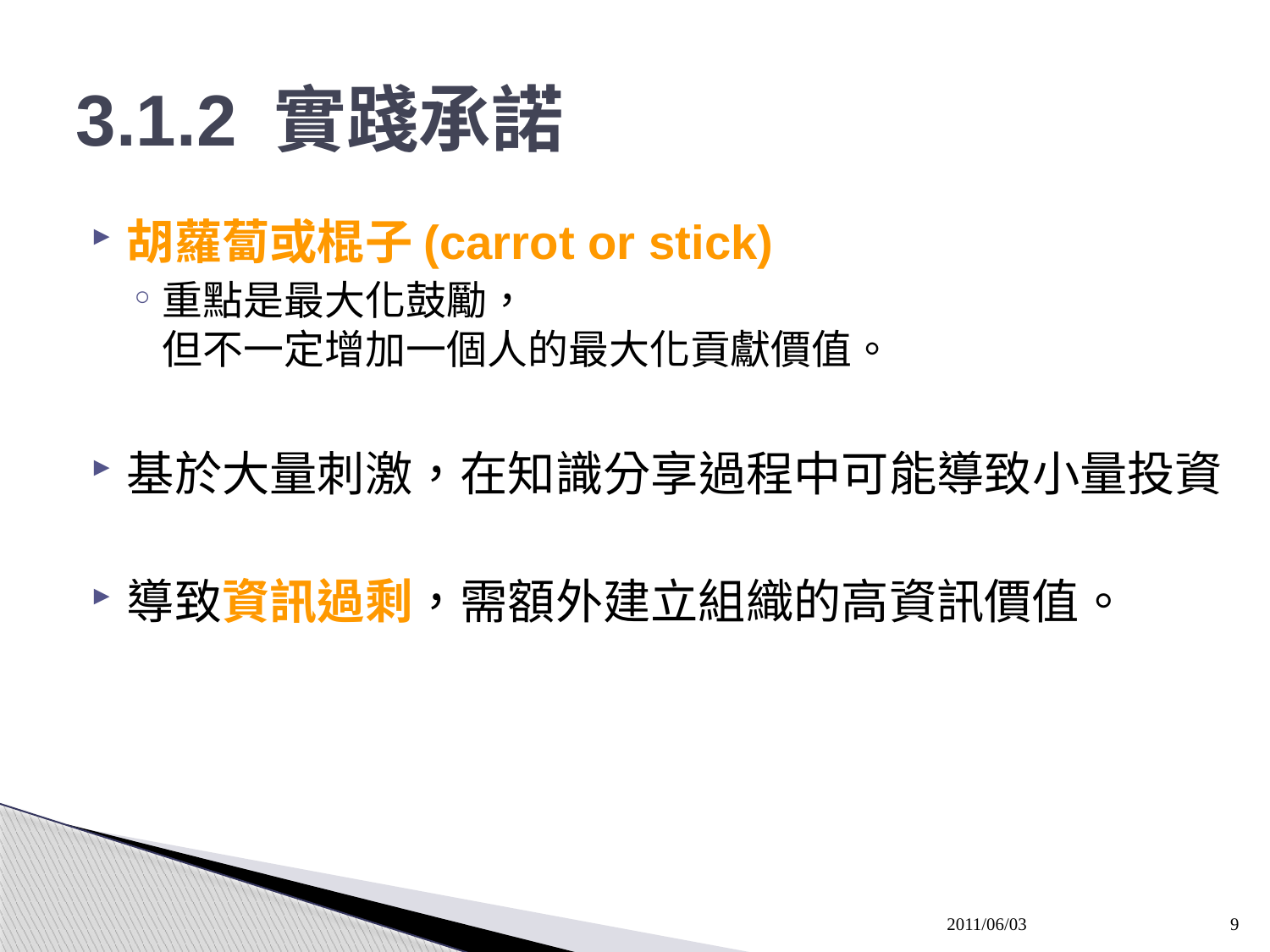

# 3.1.2 實踐承諾
胡蘿蔔或棍子(carrot or stick)
重點是最大化鼓勵，
但不一定增加一個人的最大化貢獻價值。

基於大量刺激，在知識分享過程中可能導致小量投資

導致資訊過剩，需額外建立組織的高資訊價值。
2011/06/03
9